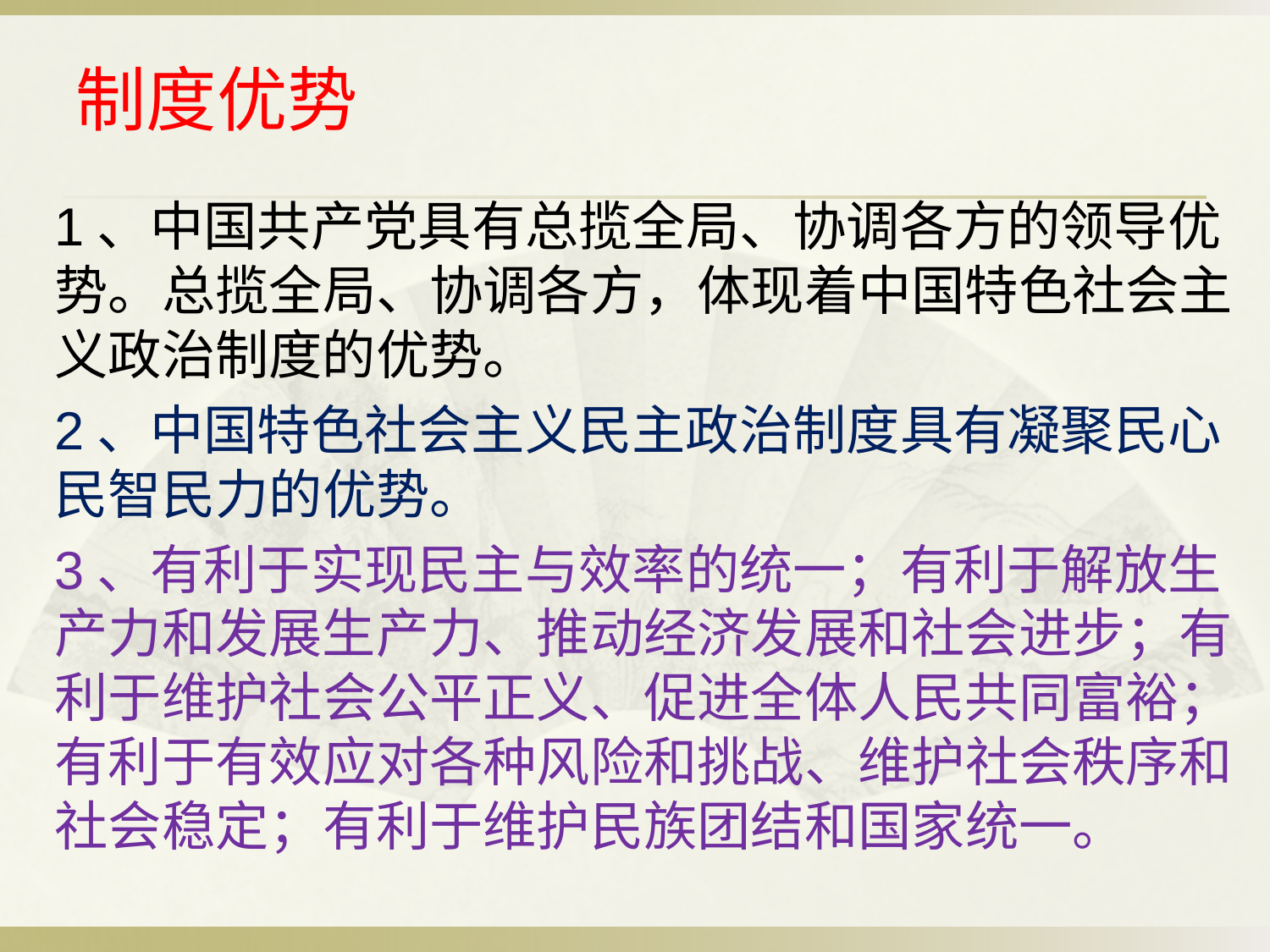

# 制度优势
1、中国共产党具有总揽全局、协调各方的领导优势。总揽全局、协调各方，体现着中国特色社会主义政治制度的优势。
2、中国特色社会主义民主政治制度具有凝聚民心民智民力的优势。
3、有利于实现民主与效率的统一；有利于解放生产力和发展生产力、推动经济发展和社会进步；有利于维护社会公平正义、促进全体人民共同富裕；有利于有效应对各种风险和挑战、维护社会秩序和社会稳定；有利于维护民族团结和国家统一。